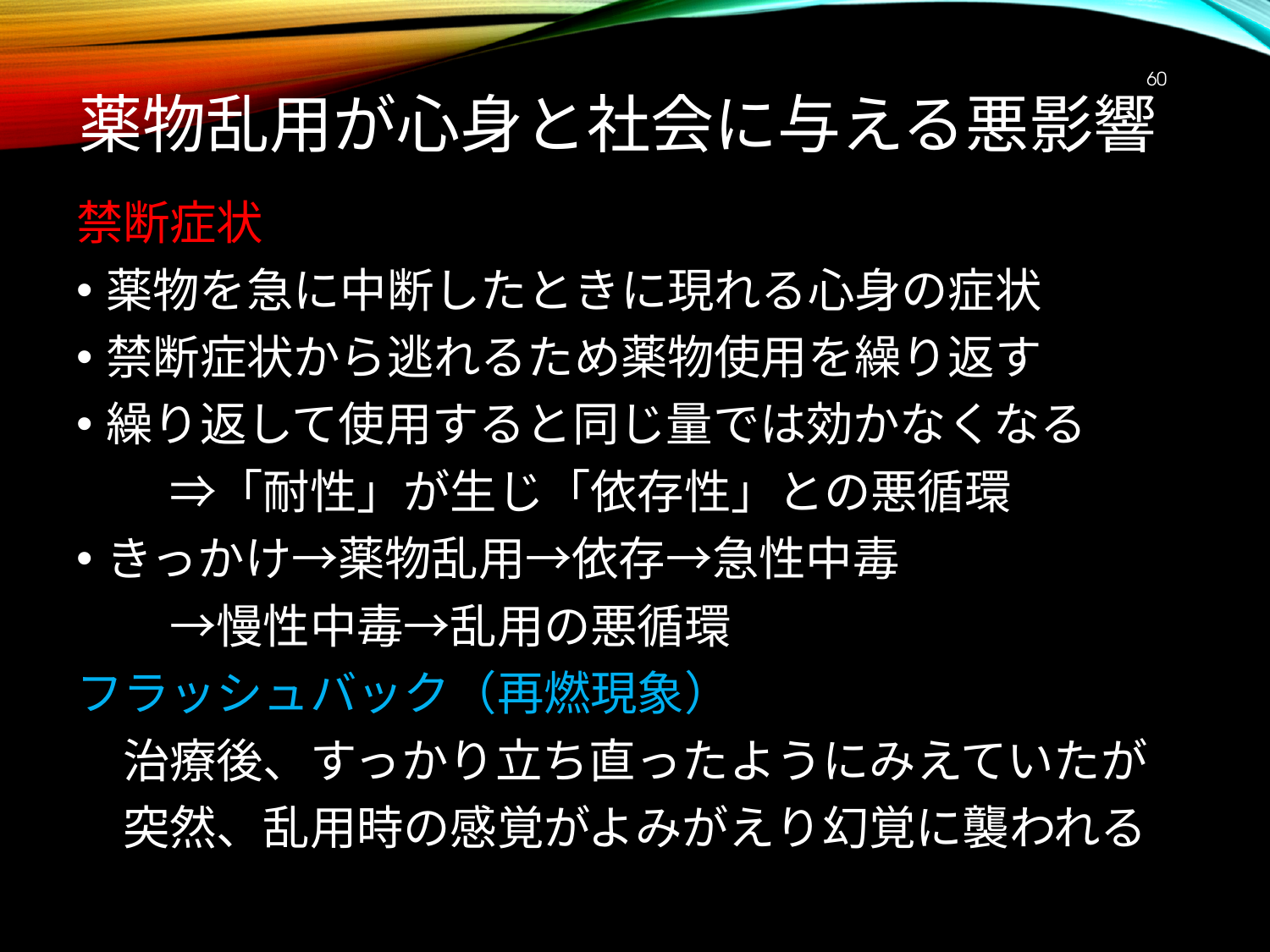

60
薬物乱用が心身と社会に与える悪影響
禁断症状
薬物を急に中断したときに現れる心身の症状
禁断症状から逃れるため薬物使用を繰り返す
繰り返して使用すると同じ量では効かなくなる
　　⇒「耐性」が生じ「依存性」との悪循環
きっかけ→薬物乱用→依存→急性中毒
　　→慢性中毒→乱用の悪循環
フラッシュバック（再燃現象）
　治療後、すっかり立ち直ったようにみえていたが
　突然、乱用時の感覚がよみがえり幻覚に襲われる